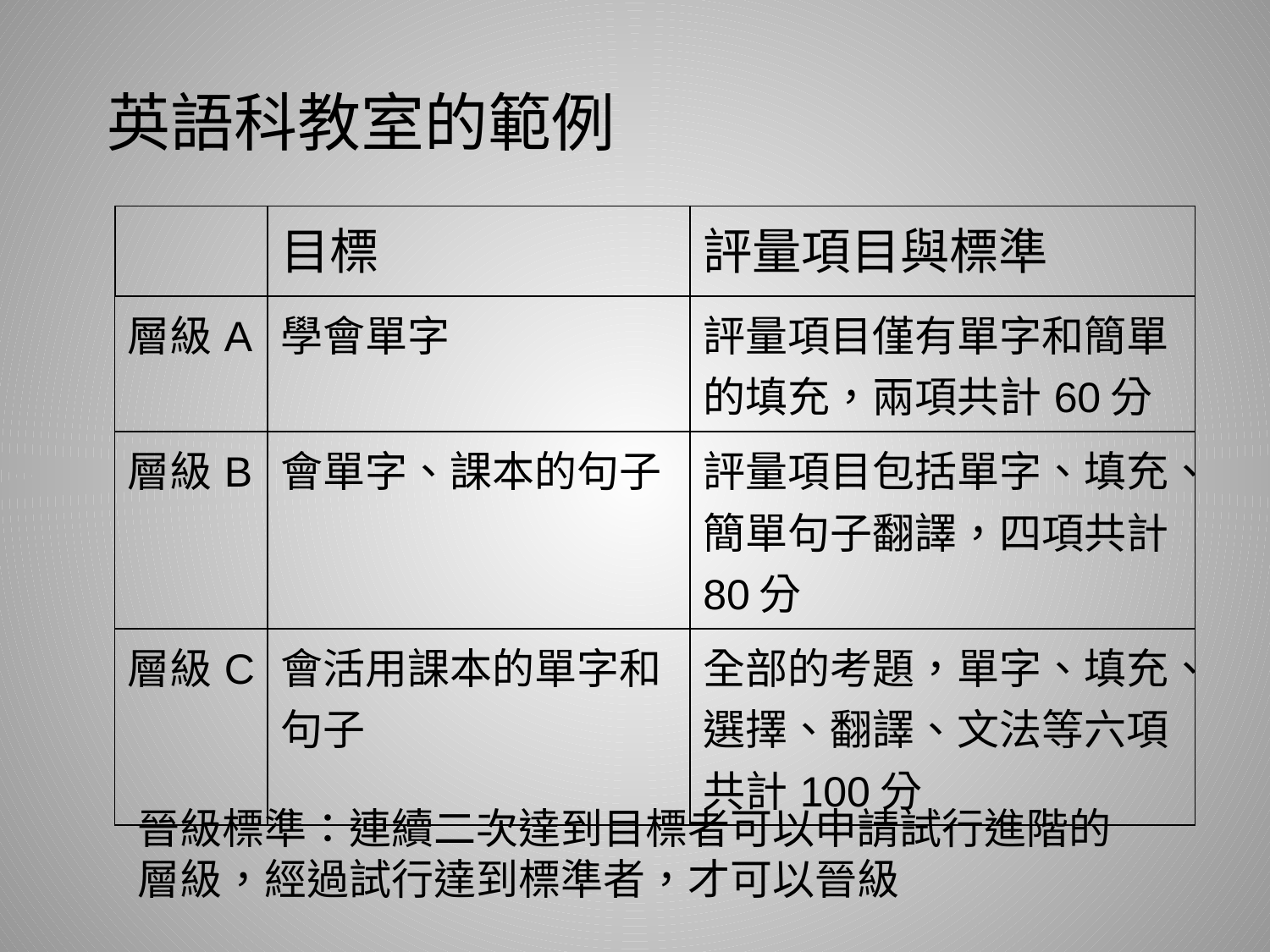

英語科教室的範例
|  | 目標 | 評量項目與標準 |
| --- | --- | --- |
| 層級A | 學會單字 | 評量項目僅有單字和簡單的填充，兩項共計60分 |
| 層級B | 會單字、課本的句子 | 評量項目包括單字、填充、簡單句子翻譯，四項共計80分 |
| 層級C | 會活用課本的單字和句子 | 全部的考題，單字、填充、選擇、翻譯、文法等六項共計100分 |
晉級標準：連續二次達到目標者可以申請試行進階的層級，經過試行達到標準者，才可以晉級